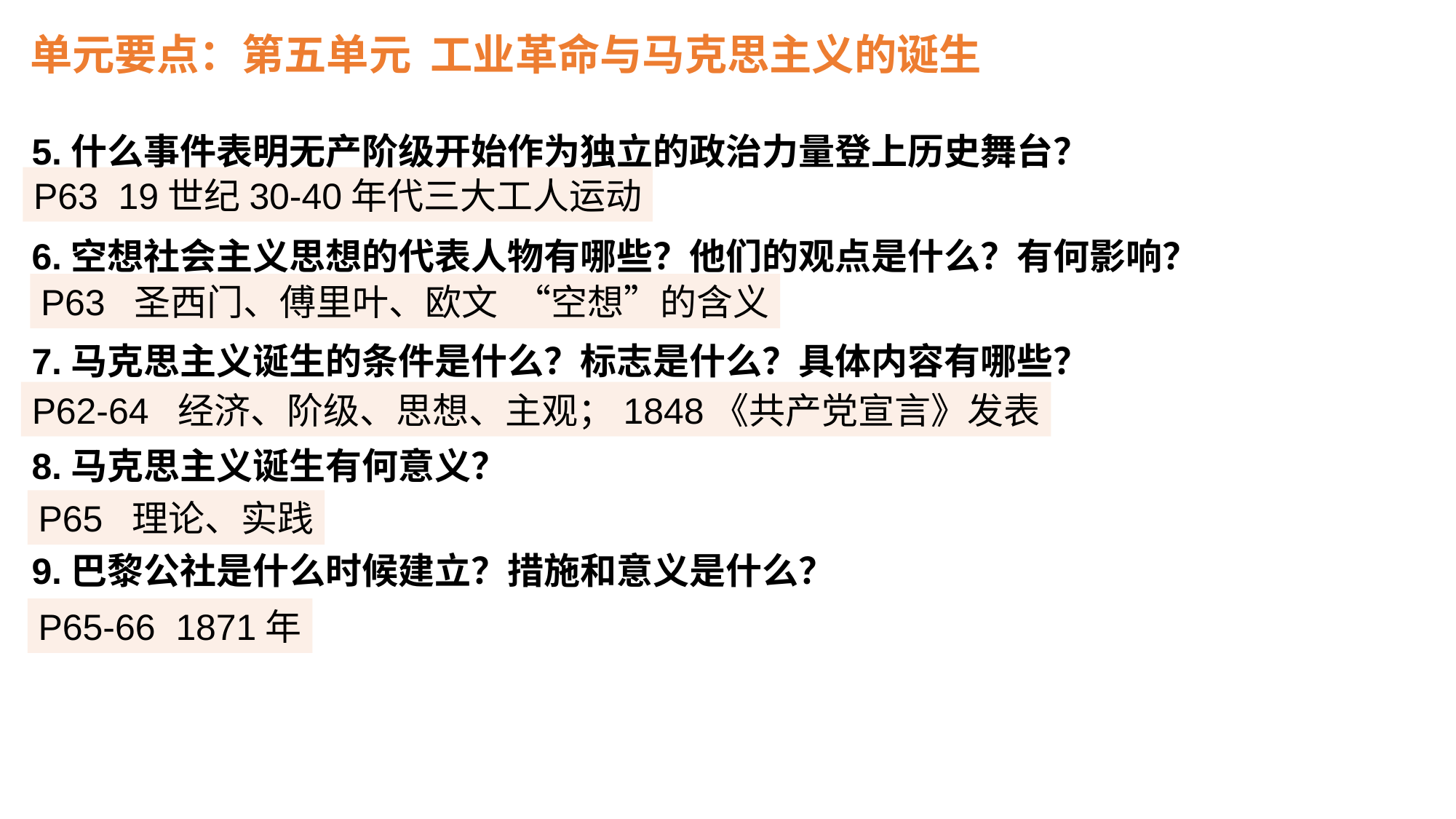

单元要点：第五单元  工业革命与马克思主义的诞生
5.什么事件表明无产阶级开始作为独立的政治力量登上历史舞台？

6.空想社会主义思想的代表人物有哪些？他们的观点是什么？有何影响？

7.马克思主义诞生的条件是什么？标志是什么？具体内容有哪些？

8.马克思主义诞生有何意义？

9.巴黎公社是什么时候建立？措施和意义是什么？
P63  19世纪30-40年代三大工人运动
P63  圣西门、傅里叶、欧文  “空想”的含义
P62-64  经济、阶级、思想、主观；1848《共产党宣言》发表
P65  理论、实践
P65-66  1871年